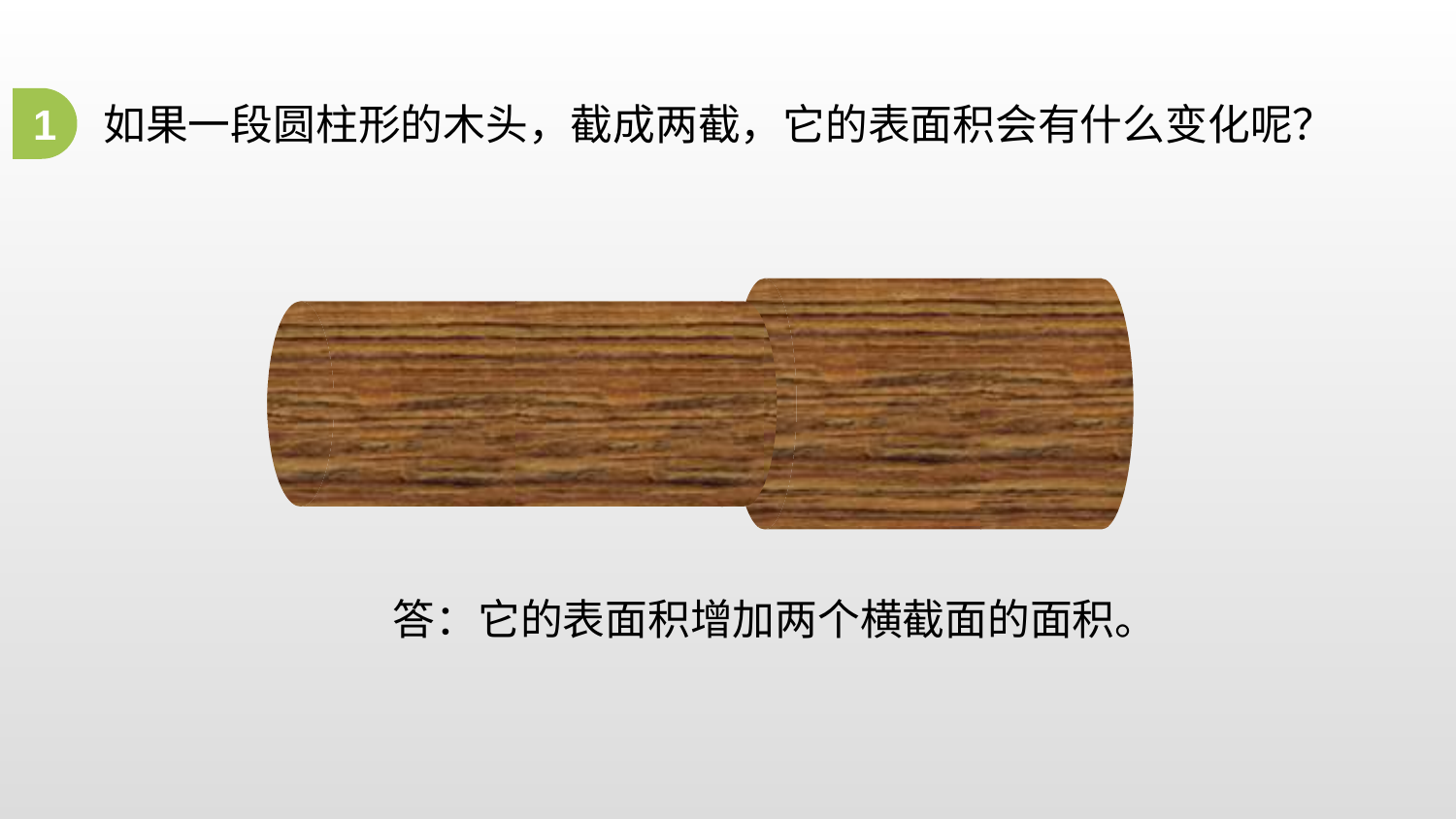

1
如果一段圆柱形的木头，截成两截，它的表面积会有什么变化呢？

答：它的表面积增加两个横截面的面积。